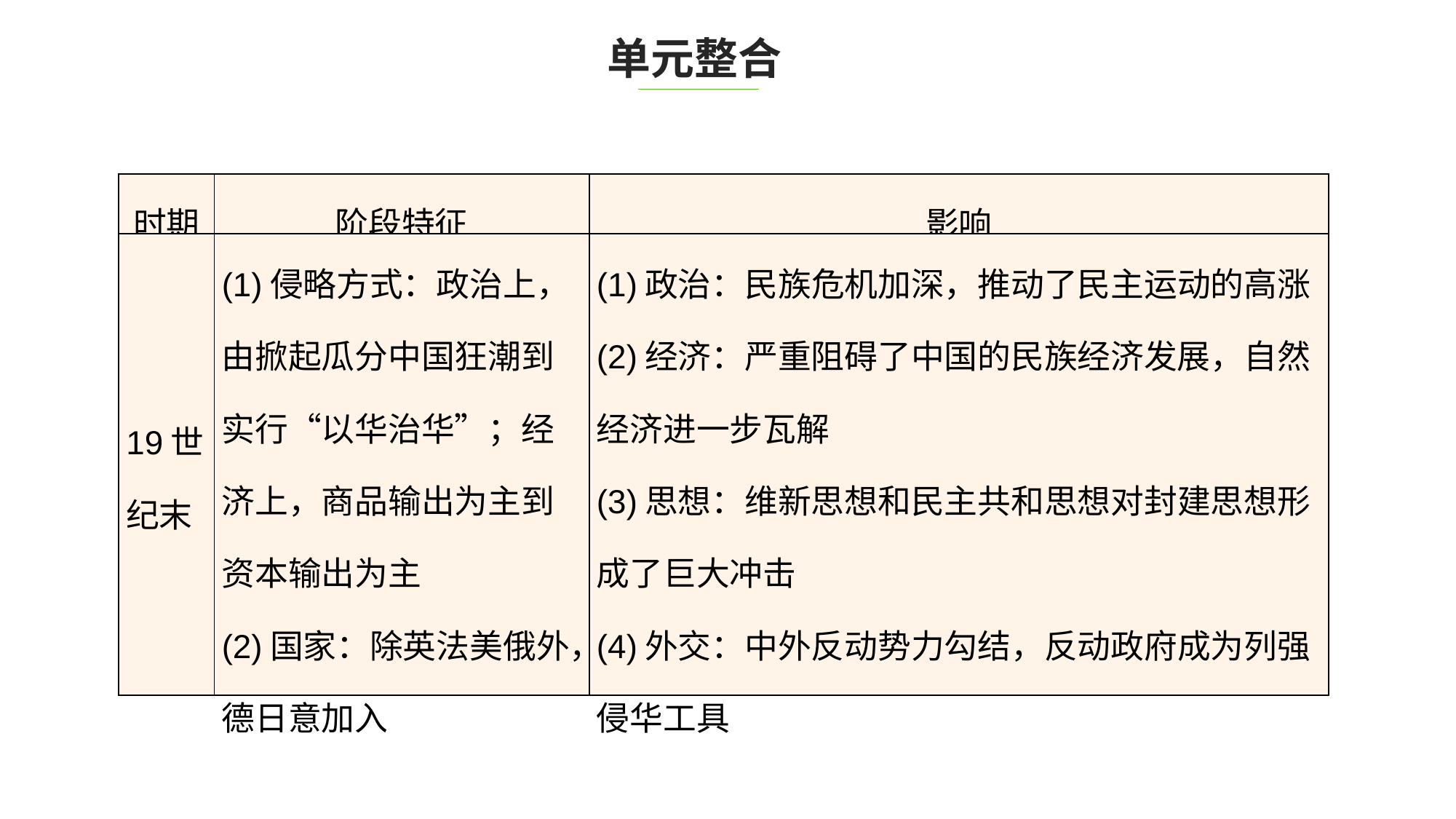

单元整合
| 时期 | 阶段特征 | 影响 |
| --- | --- | --- |
| 19世纪末 | (1)侵略方式：政治上，由掀起瓜分中国狂潮到实行“以华治华”；经济上，商品输出为主到资本输出为主 (2)国家：除英法美俄外，德日意加入 | (1)政治：民族危机加深，推动了民主运动的高涨 (2)经济：严重阻碍了中国的民族经济发展，自然经济进一步瓦解 (3)思想：维新思想和民主共和思想对封建思想形成了巨大冲击 (4)外交：中外反动势力勾结，反动政府成为列强侵华工具 |